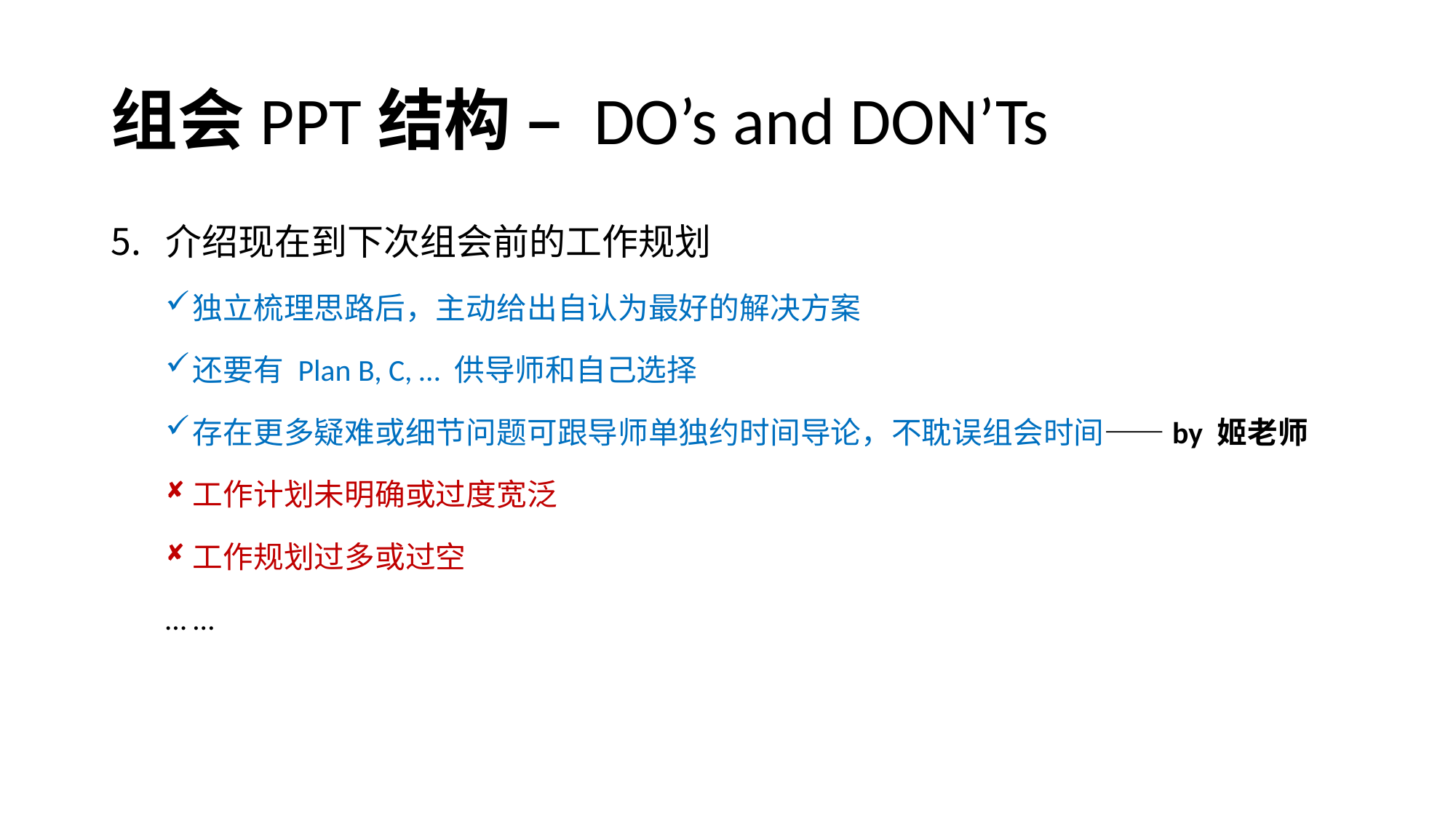

# 组会PPT结构 – DO’s and DON’Ts
介绍现在到下次组会前的工作规划
独立梳理思路后，主动给出自认为最好的解决方案
还要有 Plan B, C, … 供导师和自己选择
存在更多疑难或细节问题可跟导师单独约时间导论，不耽误组会时间——by 姬老师
工作计划未明确或过度宽泛
工作规划过多或过空
… …